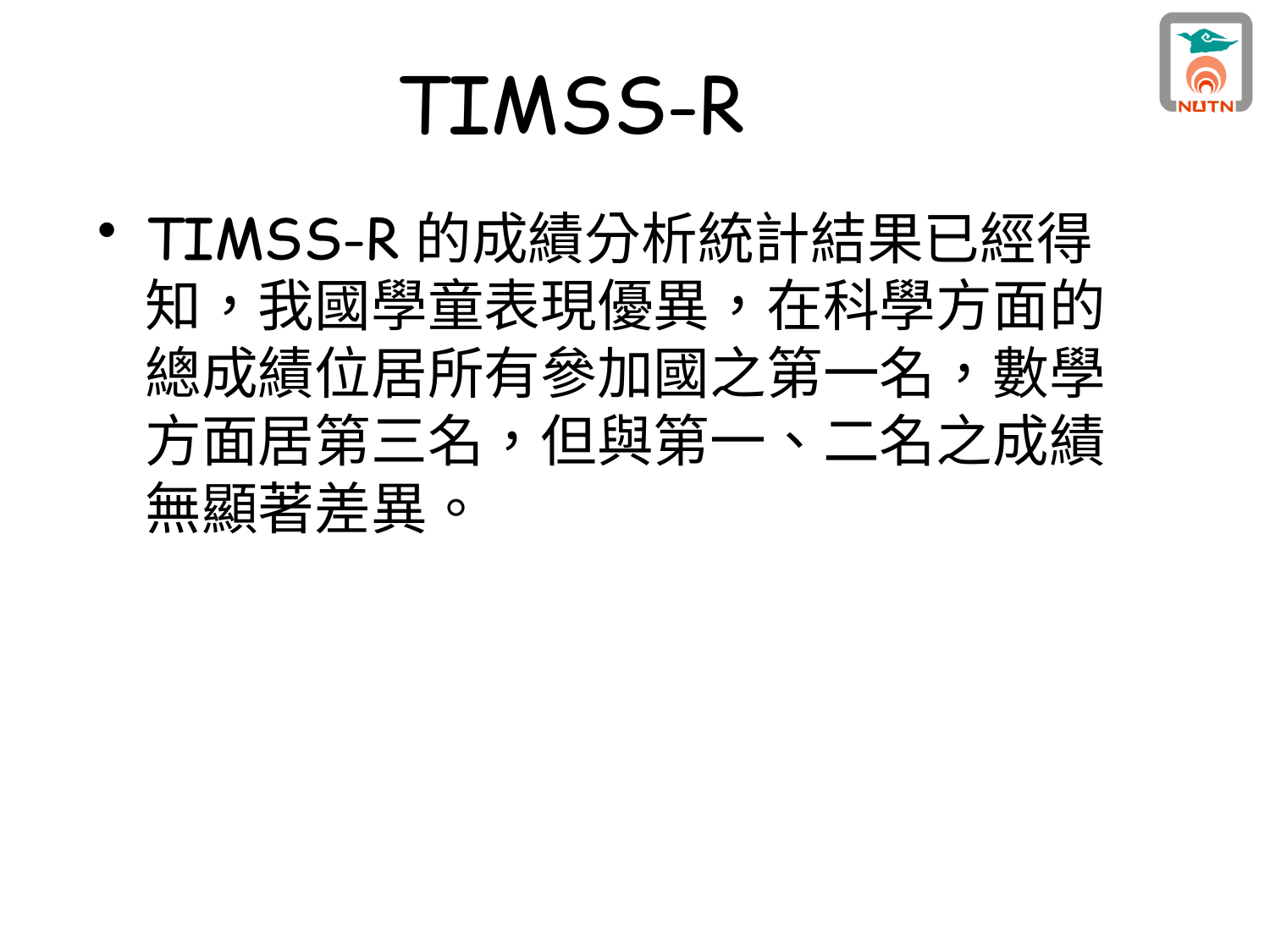

# TIMSS-R
TIMSS-R的成績分析統計結果已經得知，我國學童表現優異，在科學方面的總成績位居所有參加國之第一名，數學方面居第三名，但與第一、二名之成績無顯著差異。